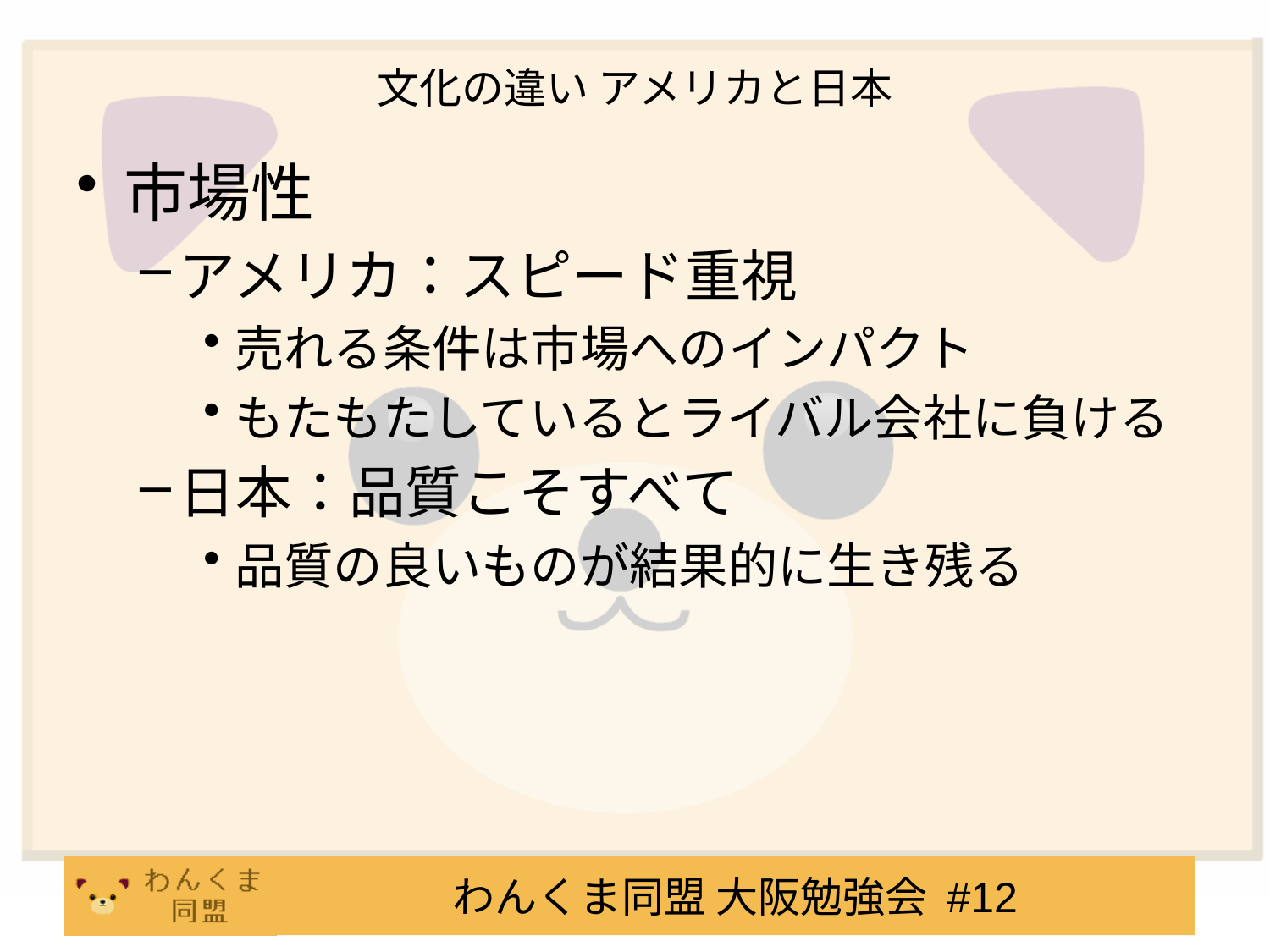

# 文化の違い アメリカと日本
市場性
アメリカ：スピード重視
売れる条件は市場へのインパクト
もたもたしているとライバル会社に負ける
日本：品質こそすべて
品質の良いものが結果的に生き残る